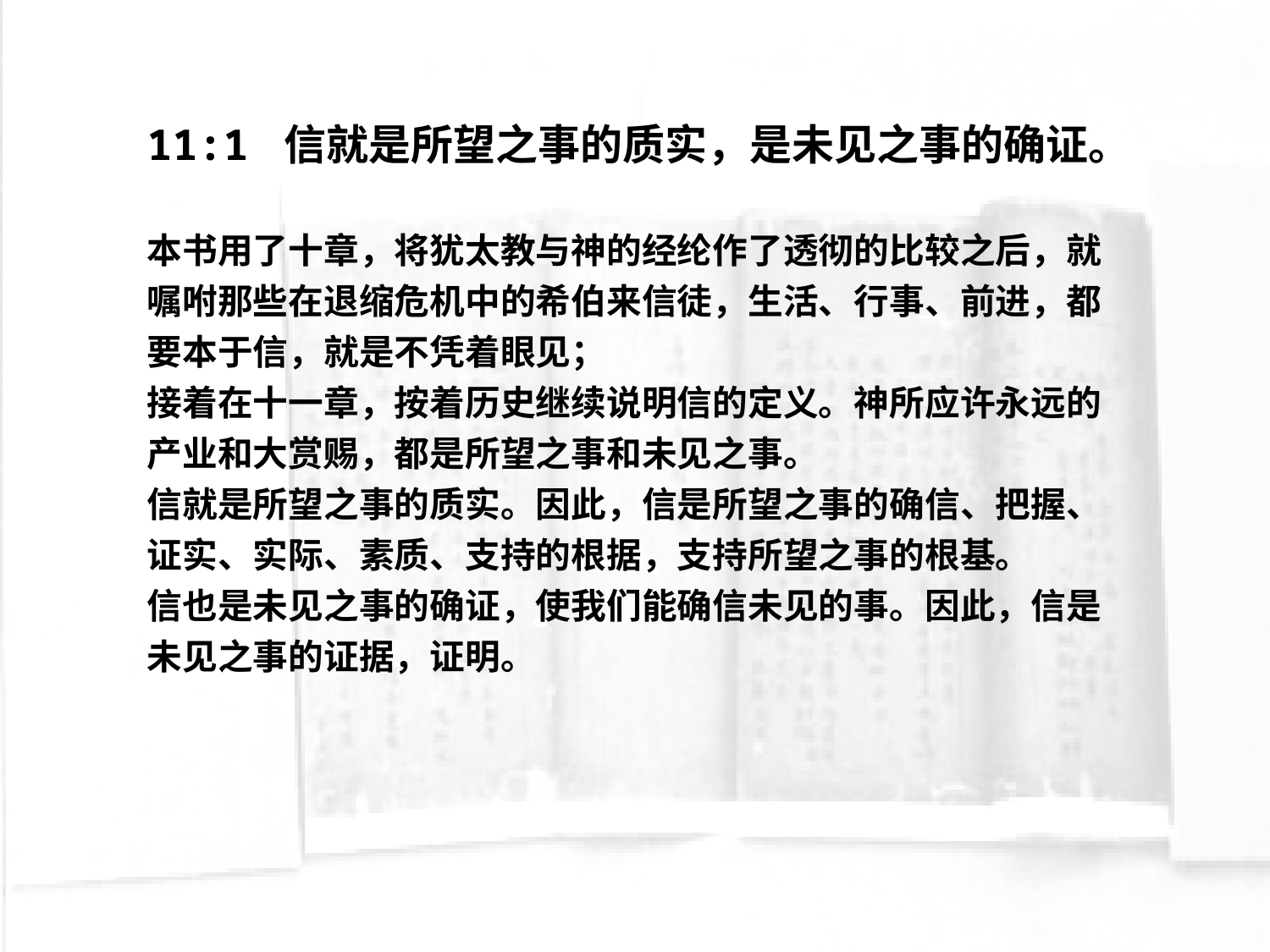

11:1 信就是所望之事的质实，是未见之事的确证。
本书用了十章，将犹太教与神的经纶作了透彻的比较之后，就嘱咐那些在退缩危机中的希伯来信徒，生活、行事、前进，都要本于信，就是不凭着眼见；
接着在十一章，按着历史继续说明信的定义。神所应许永远的产业和大赏赐，都是所望之事和未见之事。
信就是所望之事的质实。因此，信是所望之事的确信、把握、证实、实际、素质、支持的根据，支持所望之事的根基。
信也是未见之事的确证，使我们能确信未见的事。因此，信是未见之事的证据，证明。